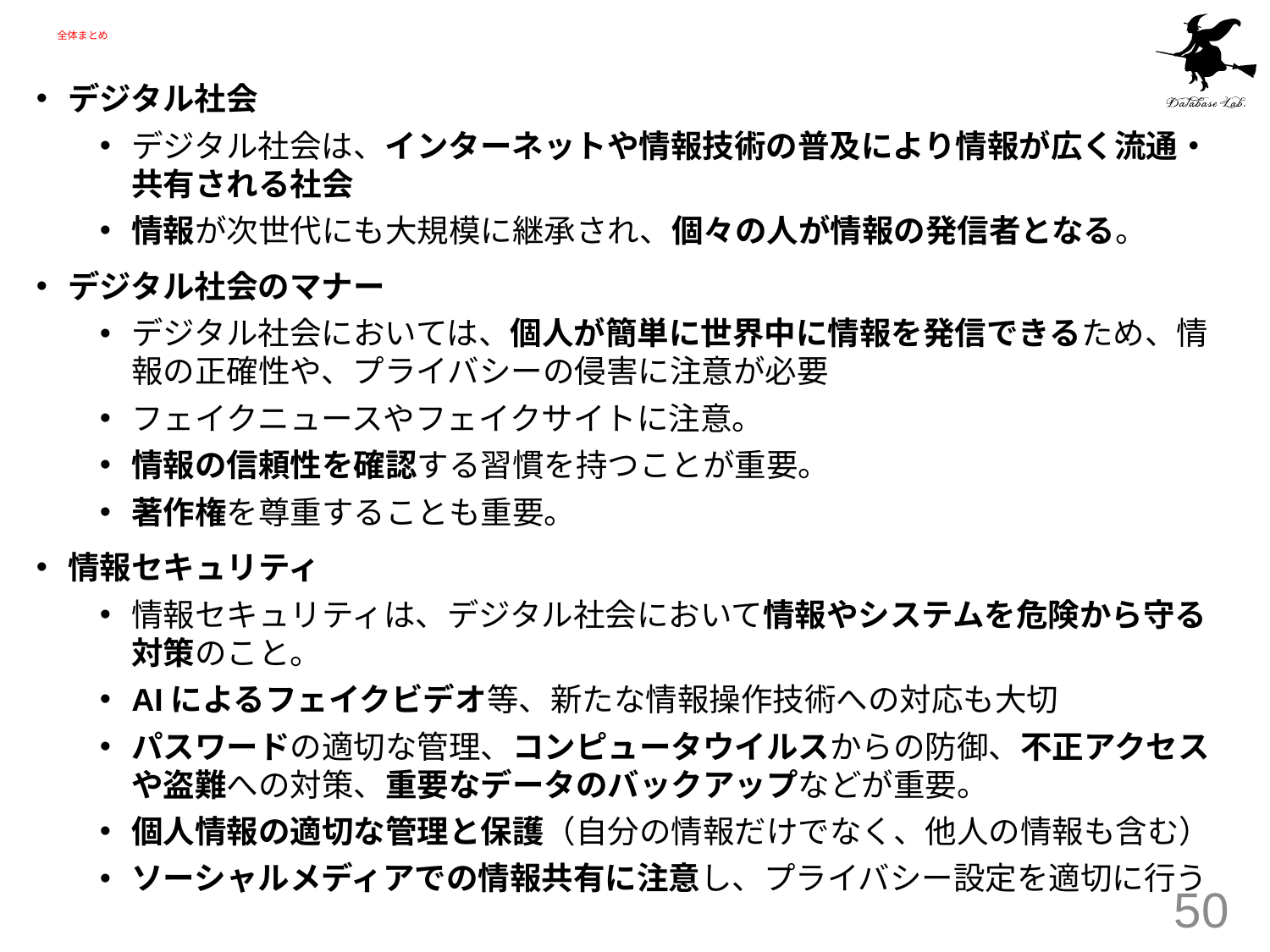

# 全体まとめ
デジタル社会
デジタル社会は、インターネットや情報技術の普及により情報が広く流通・共有される社会
情報が次世代にも大規模に継承され、個々の人が情報の発信者となる。
デジタル社会のマナー
デジタル社会においては、個人が簡単に世界中に情報を発信できるため、情報の正確性や、プライバシーの侵害に注意が必要
フェイクニュースやフェイクサイトに注意。
情報の信頼性を確認する習慣を持つことが重要。
著作権を尊重することも重要。
情報セキュリティ
情報セキュリティは、デジタル社会において情報やシステムを危険から守る対策のこと。
AIによるフェイクビデオ等、新たな情報操作技術への対応も大切
パスワードの適切な管理、コンピュータウイルスからの防御、不正アクセスや盗難への対策、重要なデータのバックアップなどが重要。
個人情報の適切な管理と保護（自分の情報だけでなく、他人の情報も含む）
ソーシャルメディアでの情報共有に注意し、プライバシー設定を適切に行う

50